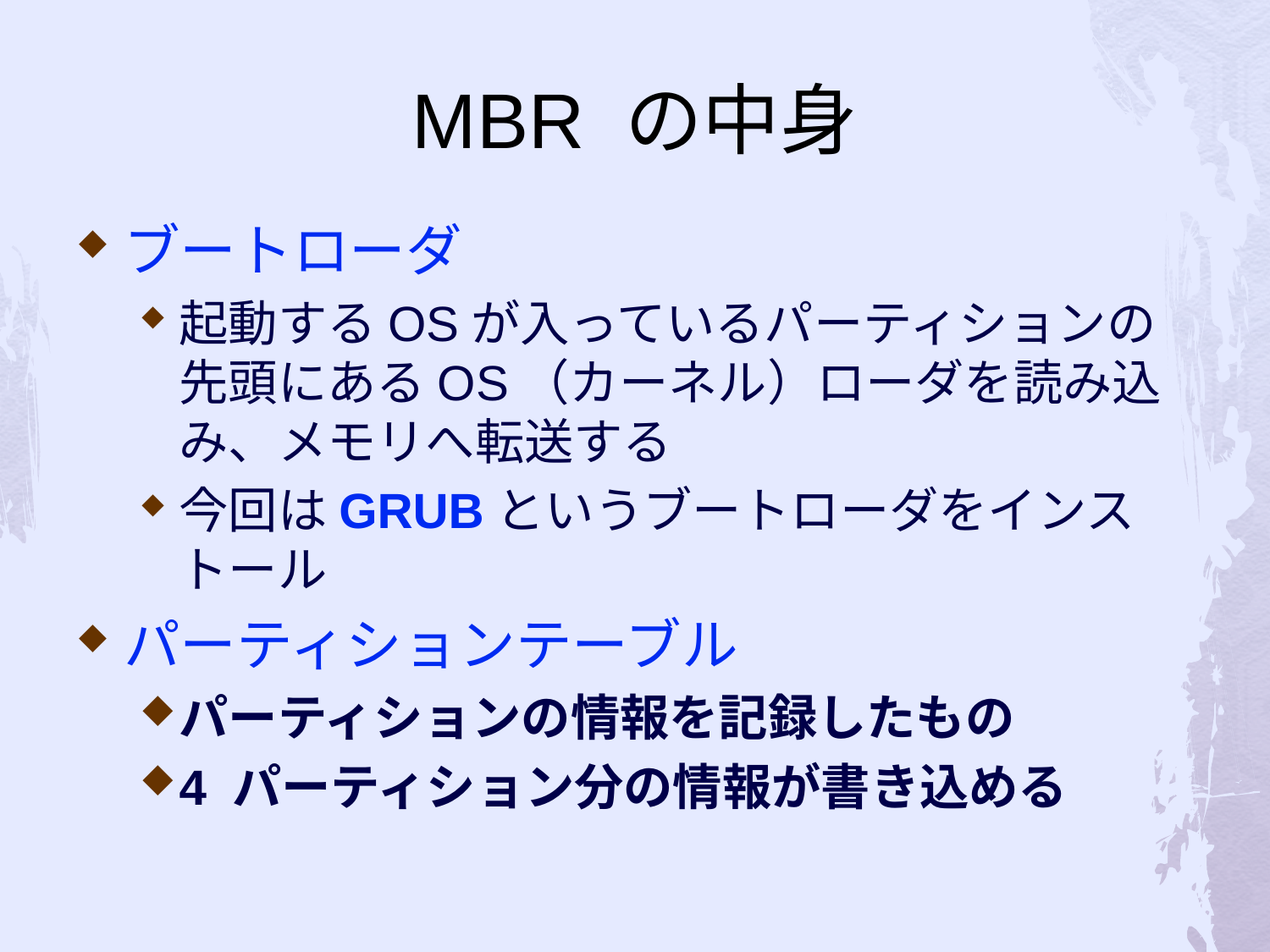

# MBR の中身
ブートローダ
起動するOSが入っているパーティションの先頭にあるOS（カーネル）ローダを読み込み、メモリへ転送する
今回はGRUBというブートローダをインストール
パーティションテーブル
パーティションの情報を記録したもの
4 パーティション分の情報が書き込める